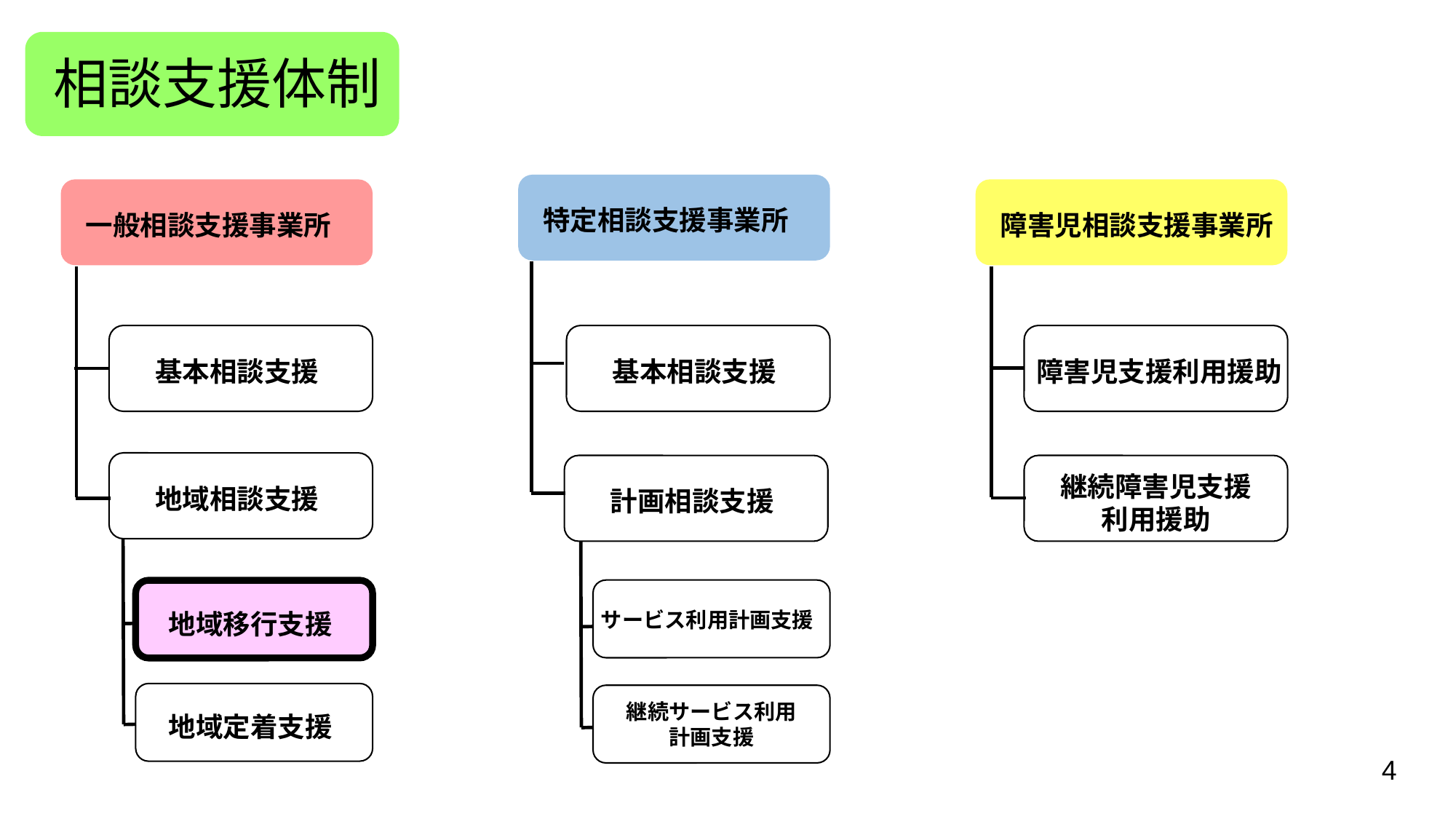

# 相談支援体制

特定相談支援事業所

障害児相談支援事業所

一般相談支援事業所

障害児支援利用援助

基本相談支援

基本相談支援

地域相談支援

継続障害児支援利用援助

計画相談支援

サービス利用計画支援

地域移行支援

地域定着支援

継続サービス利用計画支援
4